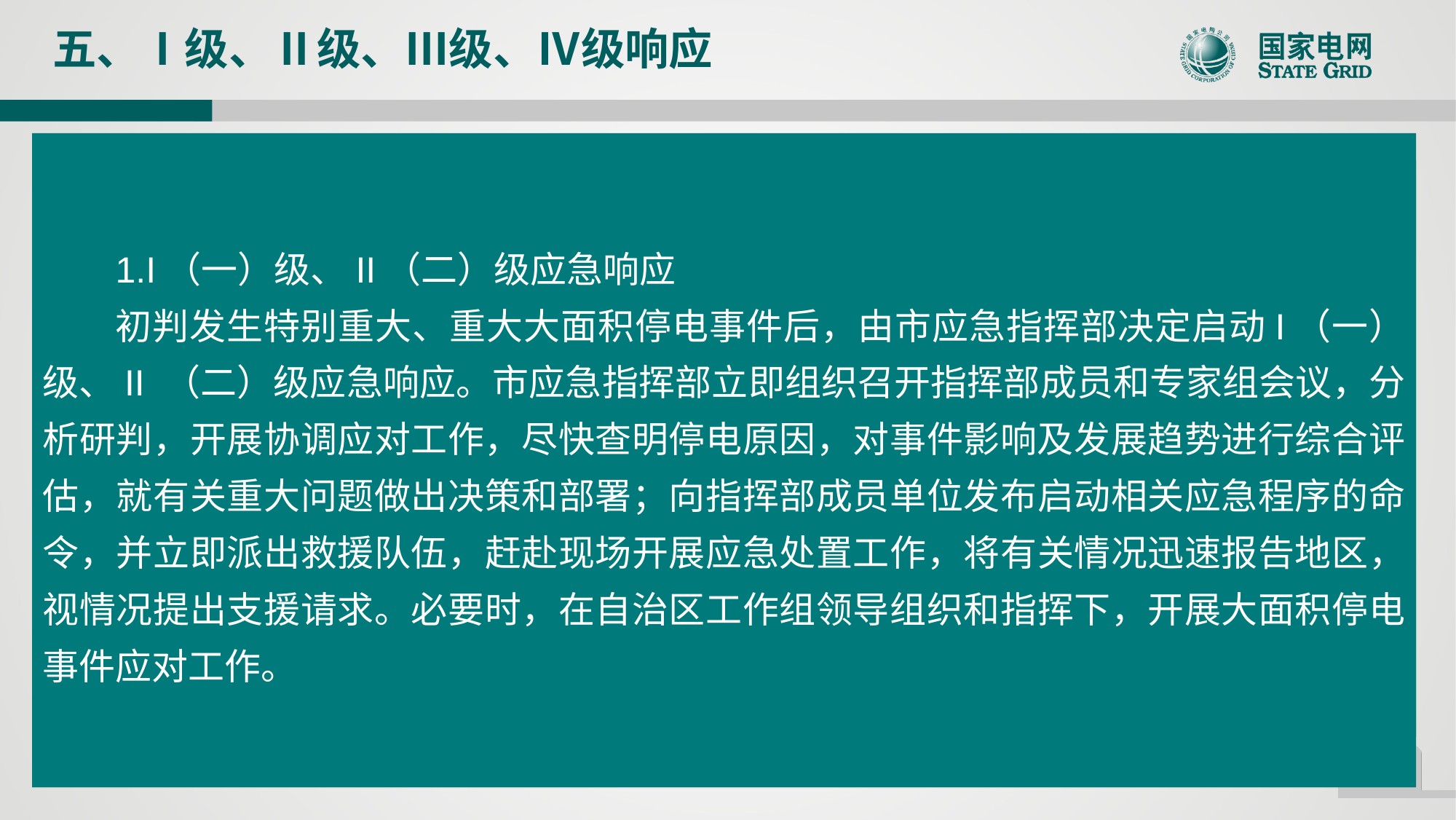

五、Ⅰ级、Ⅱ级、Ⅲ级、Ⅳ级响应

1.I（一）级、II（二）级应急响应
初判发生特别重大、重大大面积停电事件后，由市应急指挥部决定启动I（一）级、II （二）级应急响应。市应急指挥部立即组织召开指挥部成员和专家组会议，分析研判，开展协调应对工作，尽快查明停电原因，对事件影响及发展趋势进行综合评估，就有关重大问题做出决策和部署；向指挥部成员单位发布启动相关应急程序的命令，并立即派出救援队伍，赶赴现场开展应急处置工作，将有关情况迅速报告地区，视情况提出支援请求。必要时，在自治区工作组领导组织和指挥下，开展大面积停电事件应对工作。